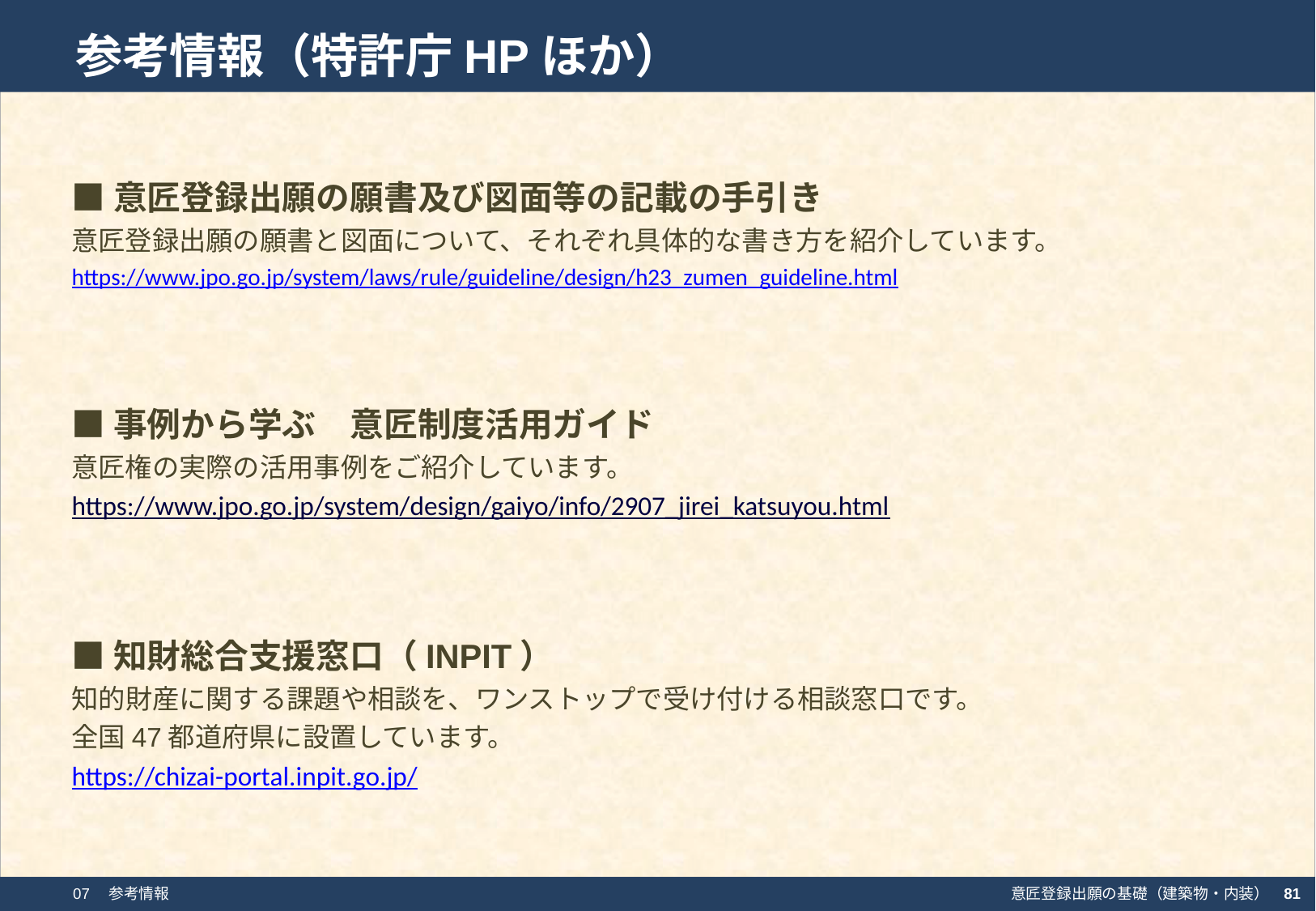

参考情報（特許庁HPほか）
■意匠登録出願の願書及び図面等の記載の手引き
意匠登録出願の願書と図面について、それぞれ具体的な書き方を紹介しています。
https://www.jpo.go.jp/system/laws/rule/guideline/design/h23_zumen_guideline.html
■事例から学ぶ　意匠制度活用ガイド
意匠権の実際の活用事例をご紹介しています。
https://www.jpo.go.jp/system/design/gaiyo/info/2907_jirei_katsuyou.html
■知財総合支援窓口（INPIT）
知的財産に関する課題や相談を、ワンストップで受け付ける相談窓口です。
全国47都道府県に設置しています。
https://chizai-portal.inpit.go.jp/

81
07　参考情報
意匠登録出願の基礎（建築物・内装）